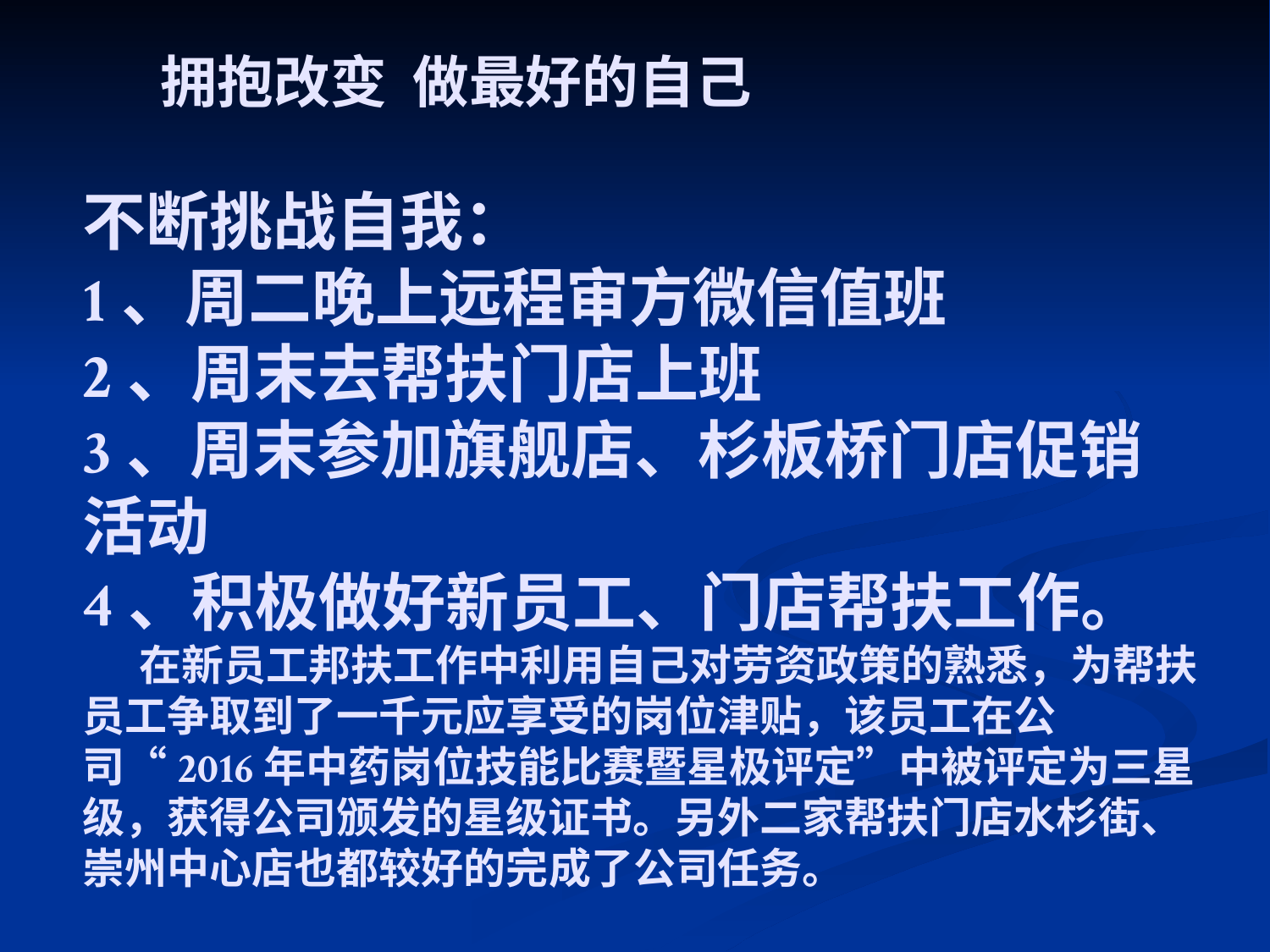

# 拥抱改变  做最好的自己　 不断挑战自我： 1、周二晚上远程审方微信值班 2、周末去帮扶门店上班 3、周末参加旗舰店、杉板桥门店促销活动 4、积极做好新员工、门店帮扶工作。 在新员工邦扶工作中利用自己对劳资政策的熟悉，为帮扶员工争取到了一千元应享受的岗位津贴，该员工在公司“2016年中药岗位技能比赛暨星极评定”中被评定为三星级，获得公司颁发的星级证书。另外二家帮扶门店水杉街、崇州中心店也都较好的完成了公司任务。